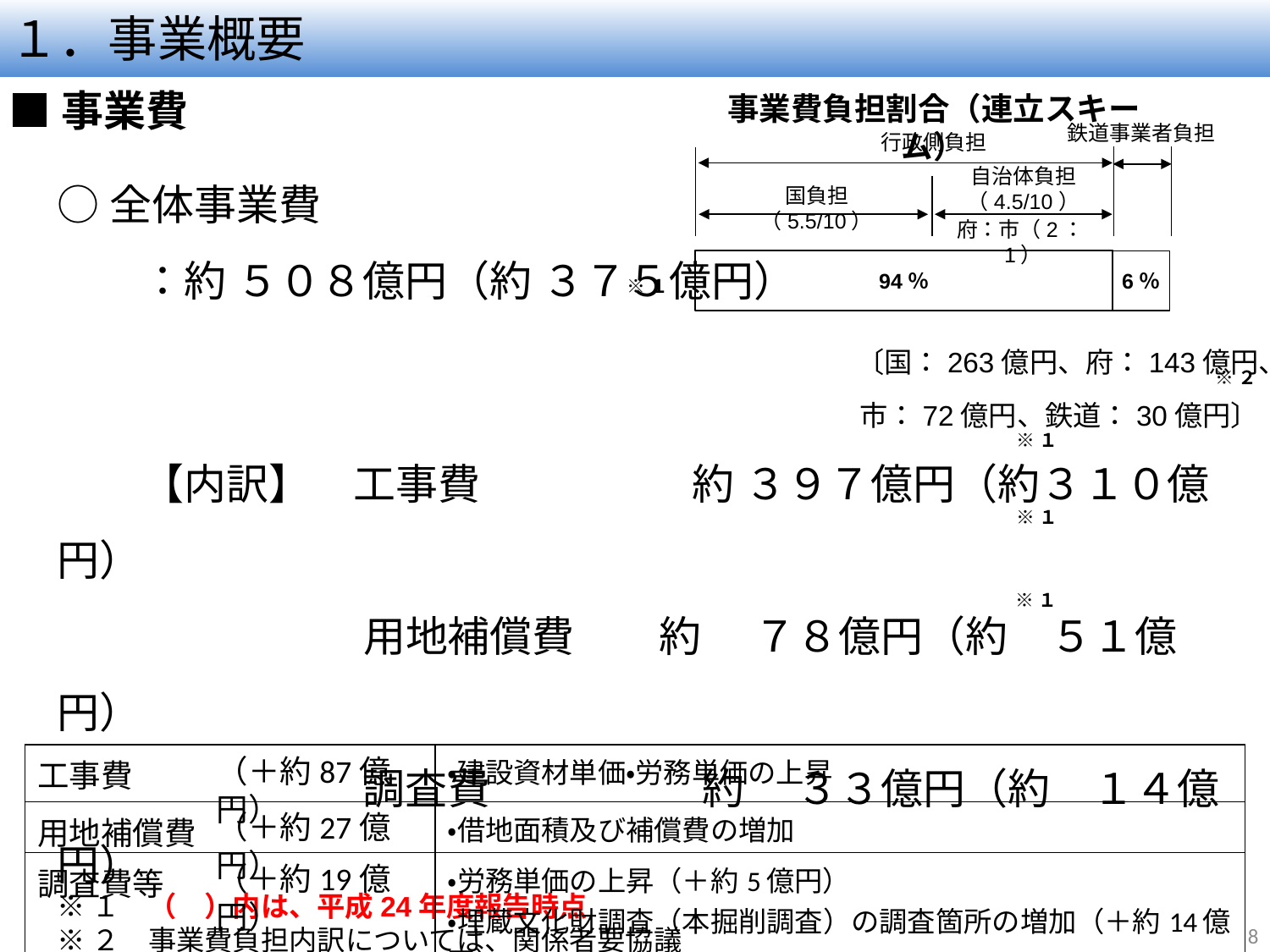

# １．事業概要
■事業費
事業費負担割合（連立スキーム）
鉄道事業者負担
行政側負担
○全体事業費
　　：約 ５０８億円（約 ３７５億円）
　　　　　　　　　　　　　　　　　　　〔国：263億円、府：143億円、市：72億円、鉄道：30億円〕
　　【内訳】　工事費　　　　　約 ３９７億円（約３１０億円）
　　　　　　　 用地補償費　　約 　７８億円（約　５１億円）
　　　　　　　 調査費　　　　　約 　３３億円（約　１４億円）
※１　（　）内は、平成24年度報告時点
※２　事業費負担内訳については、関係者要協議
○事業費の変動要因
自治体負担
（4.5/10）
国負担（5.5/10）
府：市（2：1）

94％
6％
※１
※２
※１
※１
※１
| 工事費 | ・建設資材単価・労務単価の上昇 |
| --- | --- |
| 用地補償費 | ・借地面積及び補償費の増加 |
| 調査費等 | ・労務単価の上昇（＋約5億円） ・埋蔵文化財調査（本掘削調査）の調査箇所の増加（＋約14億円） |
（＋約87億円）
（＋約27億円）
（＋約19億円）
8